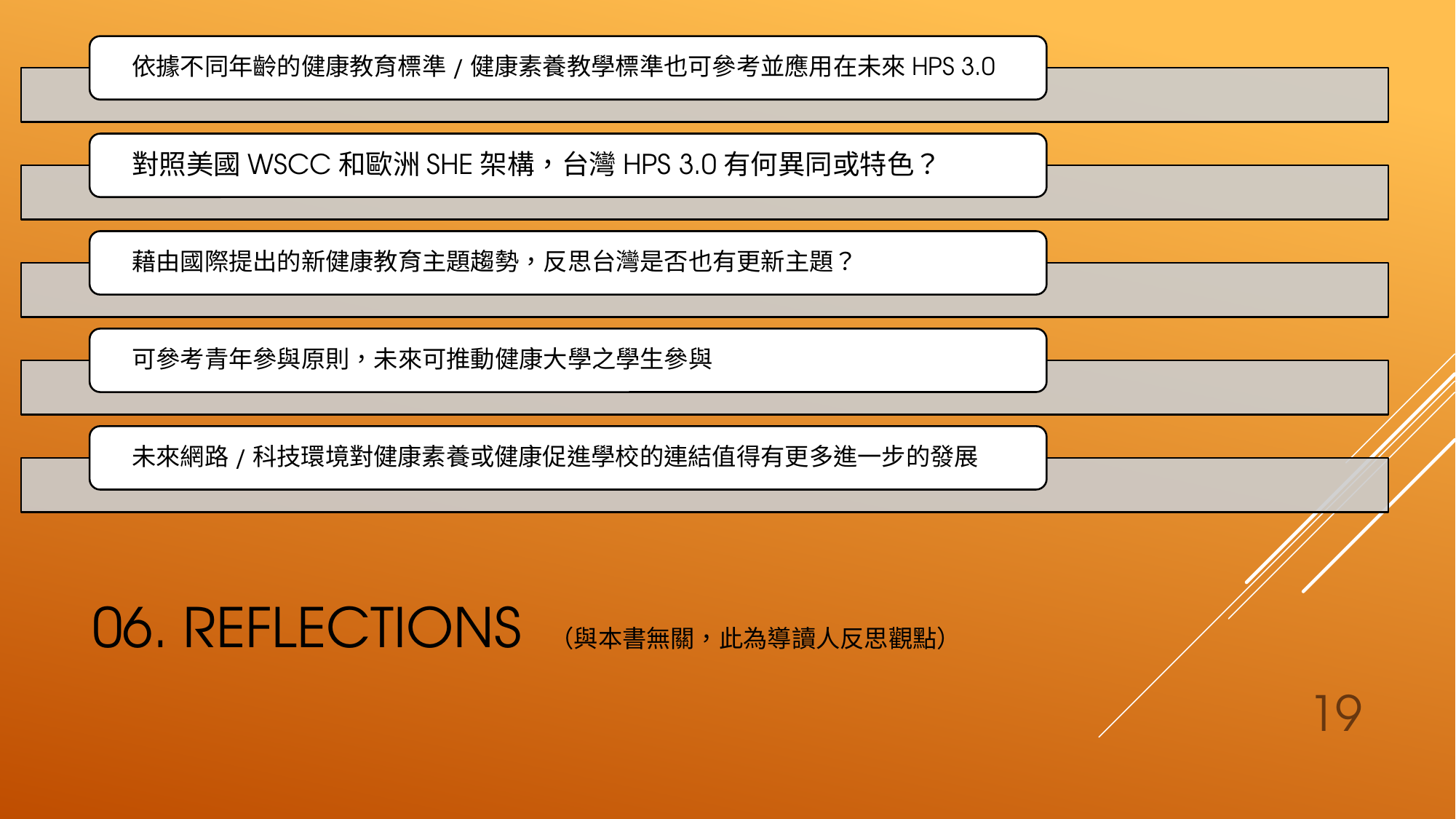

依據不同年齡的健康教育標準/健康素養教學標準也可參考並應用在未來HPS 3.0
對照美國WSCC和歐洲SHE架構，台灣HPS 3.0有何異同或特色？
藉由國際提出的新健康教育主題趨勢，反思台灣是否也有更新主題？
可參考青年參與原則，未來可推動健康大學之學生參與
未來網路/科技環境對健康素養或健康促進學校的連結值得有更多進一步的發展
# 06. REFLECTIONS （與本書無關，此為導讀人反思觀點）
19